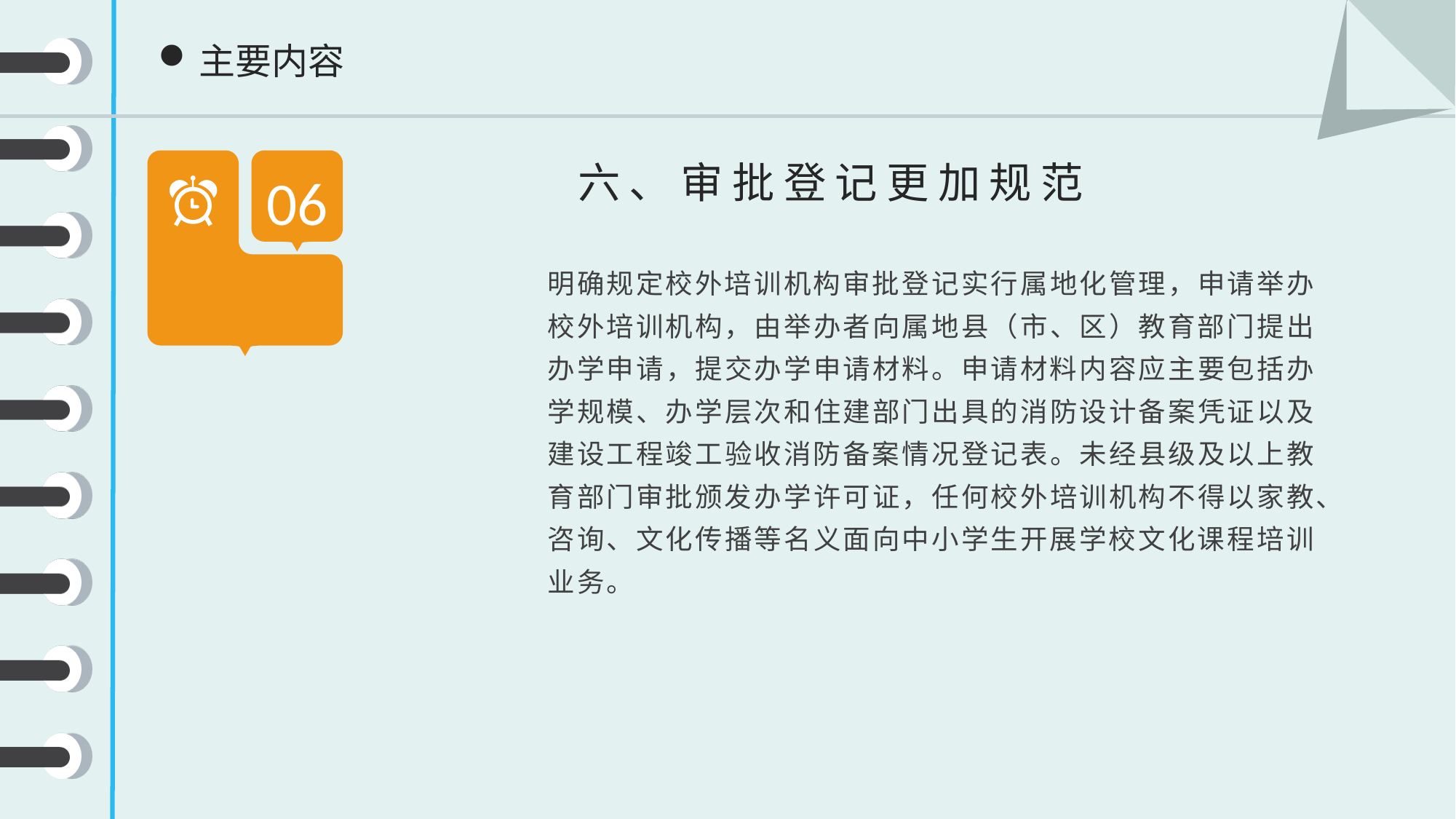

主要内容
六、审批登记更加规范

06

明确规定校外培训机构审批登记实行属地化管理，申请举办校外培训机构，由举办者向属地县（市、区）教育部门提出办学申请，提交办学申请材料。申请材料内容应主要包括办学规模、办学层次和住建部门出具的消防设计备案凭证以及建设工程竣工验收消防备案情况登记表。未经县级及以上教育部门审批颁发办学许可证，任何校外培训机构不得以家教、咨询、文化传播等名义面向中小学生开展学校文化课程培训业务。